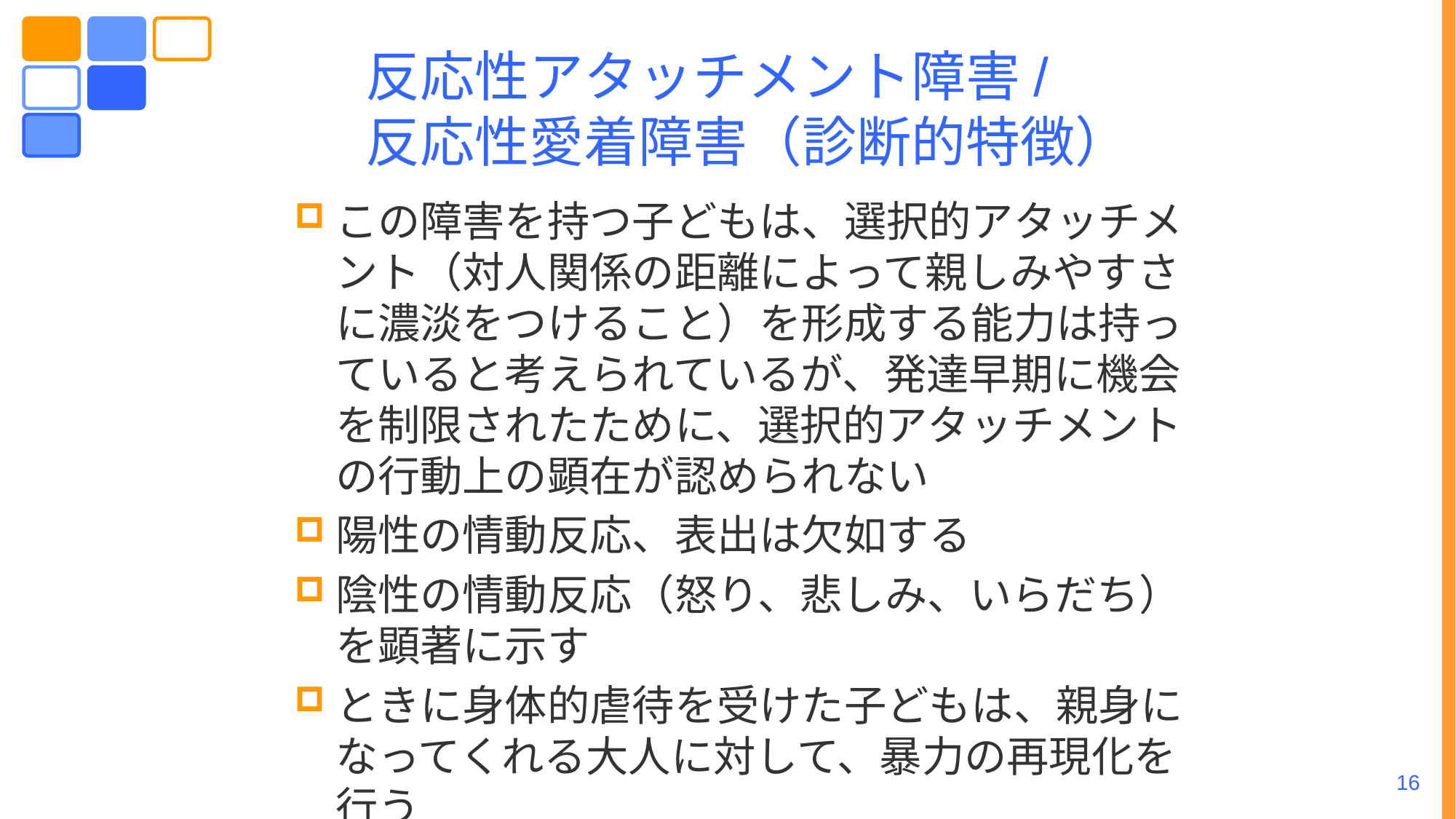

# 反応性アタッチメント障害/ 反応性愛着障害（診断的特徴）
この障害を持つ子どもは、選択的アタッチメント（対人関係の距離によって親しみやすさに濃淡をつけること）を形成する能力は持っていると考えられているが、発達早期に機会を制限されたために、選択的アタッチメントの行動上の顕在が認められない
陽性の情動反応、表出は欠如する
陰性の情動反応（怒り、悲しみ、いらだち）を顕著に示す
ときに身体的虐待を受けた子どもは、親身になってくれる大人に対して、暴力の再現化を行う

16